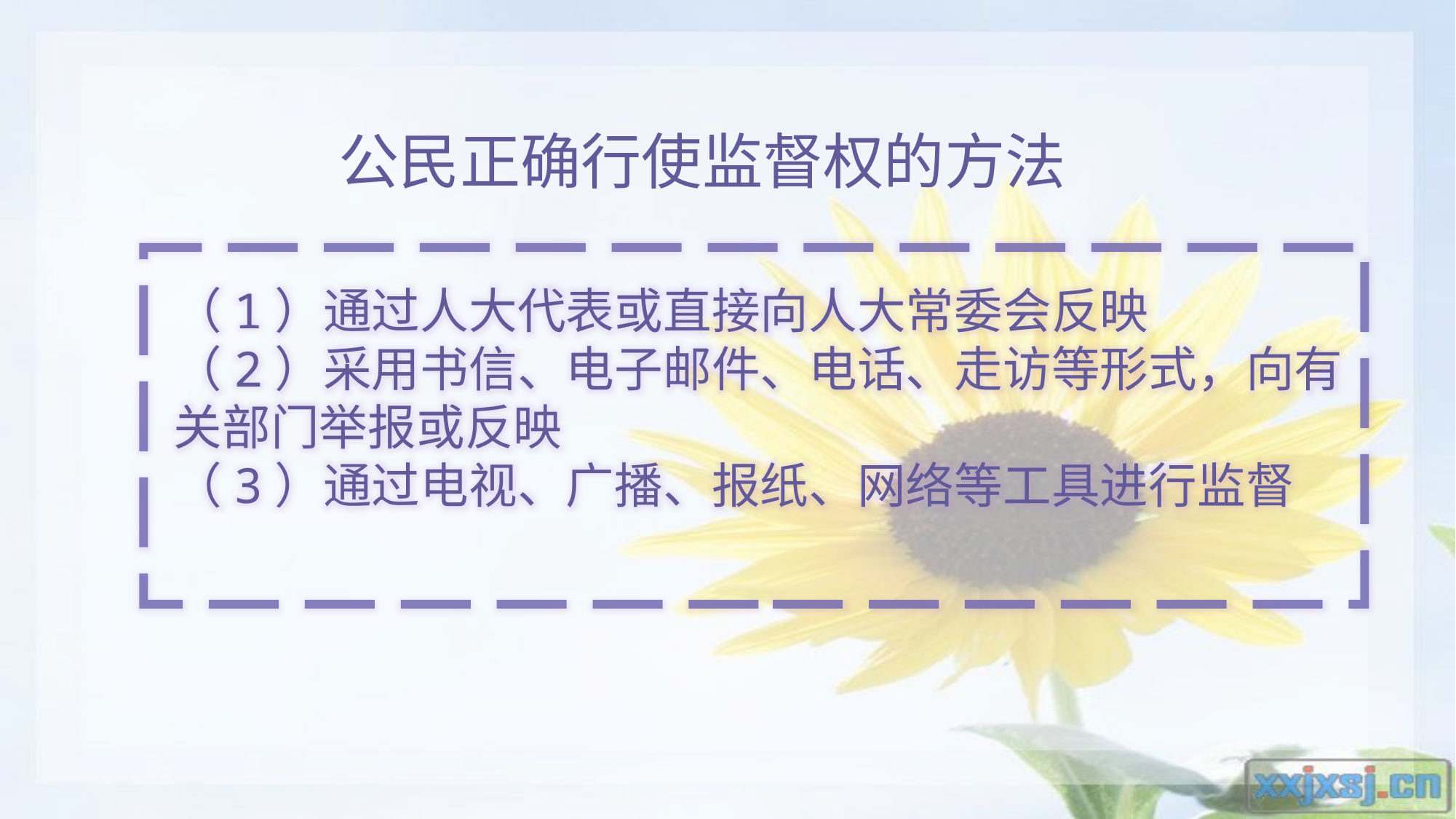

公民正确行使监督权的方法
（1）通过人大代表或直接向人大常委会反映
（2）采用书信、电子邮件、电话、走访等形式，向有关部门举报或反映
（3）通过电视、广播、报纸、网络等工具进行监督